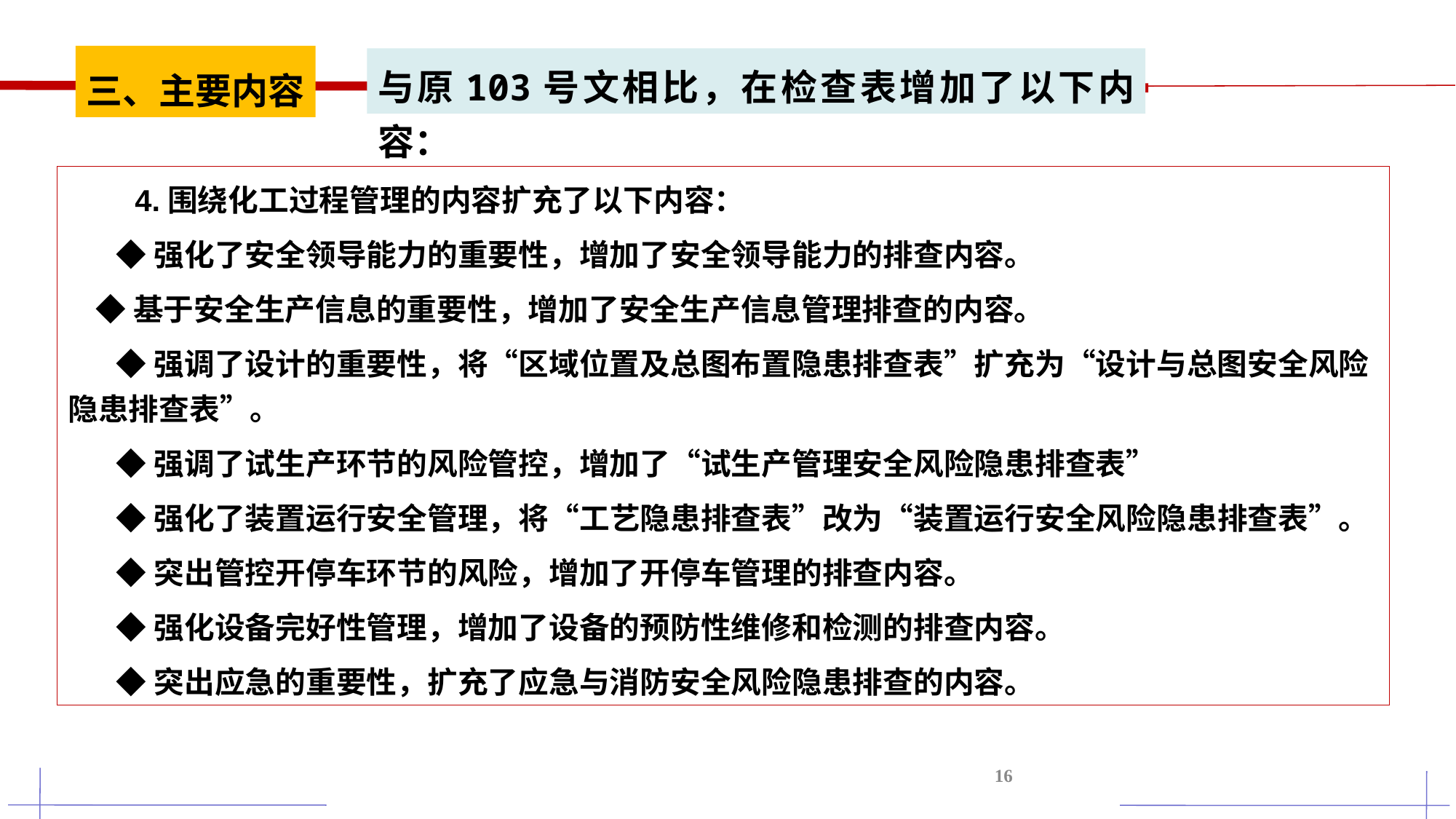

三、主要内容
与原103号文相比，在检查表增加了以下内容：
        4.围绕化工过程管理的内容扩充了以下内容：
       ◆强化了安全领导能力的重要性，增加了安全领导能力的排查内容。
    ◆基于安全生产信息的重要性，增加了安全生产信息管理排查的内容。
       ◆强调了设计的重要性，将“区域位置及总图布置隐患排查表”扩充为“设计与总图安全风险隐患排查表”。
       ◆强调了试生产环节的风险管控，增加了“试生产管理安全风险隐患排查表”
       ◆强化了装置运行安全管理，将“工艺隐患排查表”改为“装置运行安全风险隐患排查表”。
       ◆突出管控开停车环节的风险，增加了开停车管理的排查内容。
       ◆强化设备完好性管理，增加了设备的预防性维修和检测的排查内容。
       ◆突出应急的重要性，扩充了应急与消防安全风险隐患排查的内容。
16